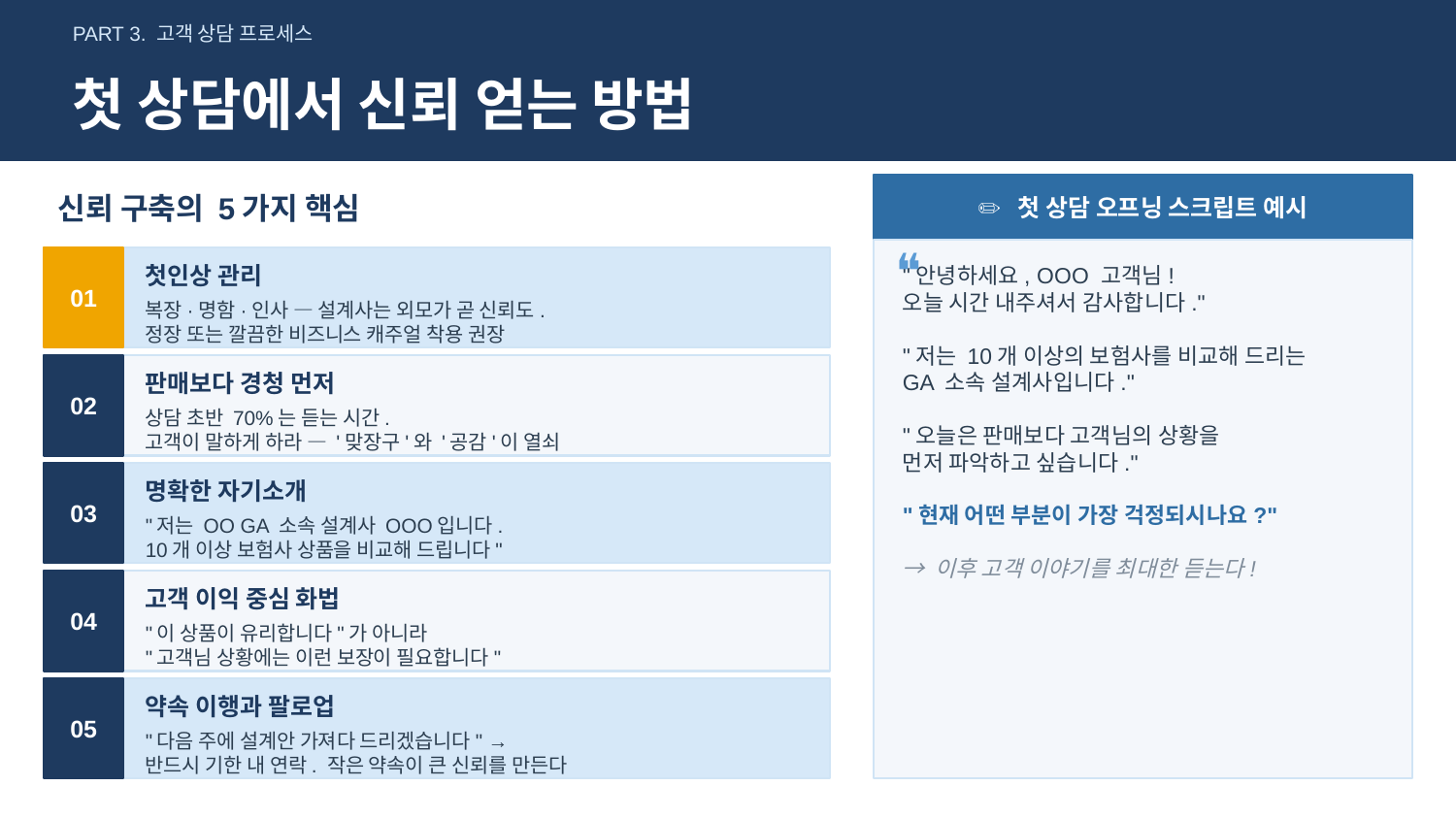

PART 3. 고객 상담 프로세스
첫 상담에서 신뢰 얻는 방법
신뢰 구축의 5가지 핵심

✏️  첫 상담 오프닝 스크립트 예시
❝

01
첫인상 관리
"안녕하세요, OOO 고객님!
오늘 시간 내주셔서 감사합니다."

"저는 10개 이상의 보험사를 비교해 드리는
GA 소속 설계사입니다."

"오늘은 판매보다 고객님의 상황을
먼저 파악하고 싶습니다."

"현재 어떤 부분이 가장 걱정되시나요?"

→ 이후 고객 이야기를 최대한 듣는다!
복장·명함·인사 — 설계사는 외모가 곧 신뢰도.
정장 또는 깔끔한 비즈니스 캐주얼 착용 권장

02
판매보다 경청 먼저
상담 초반 70%는 듣는 시간.
고객이 말하게 하라 — '맞장구'와 '공감'이 열쇠

03
명확한 자기소개
"저는 OO GA 소속 설계사 OOO입니다.
10개 이상 보험사 상품을 비교해 드립니다"

04
고객 이익 중심 화법
"이 상품이 유리합니다"가 아니라
"고객님 상황에는 이런 보장이 필요합니다"

05
약속 이행과 팔로업
"다음 주에 설계안 가져다 드리겠습니다" →
반드시 기한 내 연락. 작은 약속이 큰 신뢰를 만든다